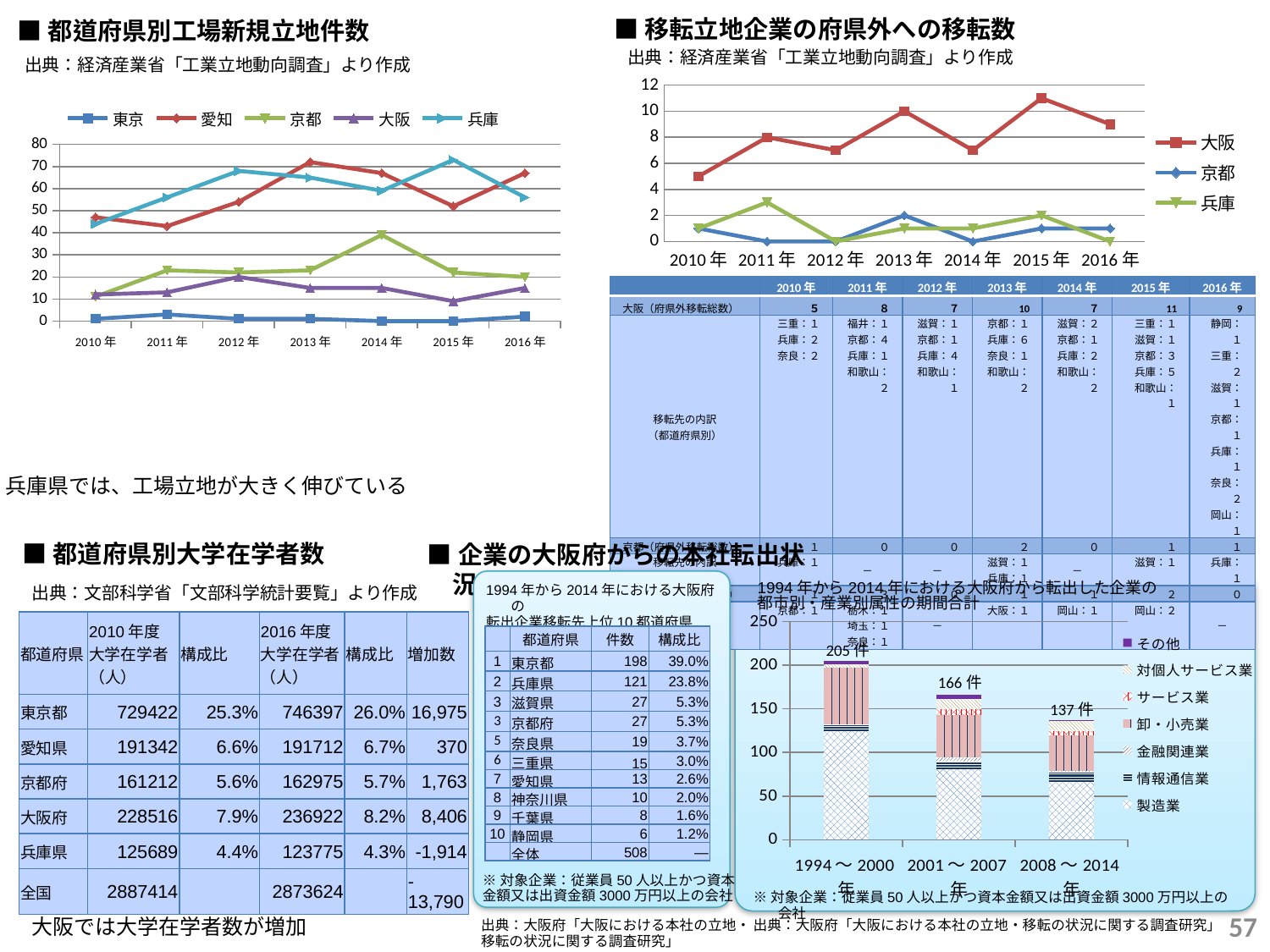

■移転立地企業の府県外への移転数
■都道府県別工場新規立地件数
出典：経済産業省「工業立地動向調査」より作成
出典：経済産業省「工業立地動向調査」より作成

### Chart

| Category | 大阪 | 京都 | 兵庫 |
|---|---|---|---|
| 2010年 | 5.0 | 1.0 | 1.0 |
| 2011年 | 8.0 | 0.0 | 3.0 |
| 2012年 | 7.0 | 0.0 | 0.0 |
| 2013年 | 10.0 | 2.0 | 1.0 |
| 2014年 | 7.0 | 0.0 | 1.0 |
| 2015年 | 11.0 | 1.0 | 2.0 |
| 2016年 | 9.0 | 1.0 | 0.0 |

### Chart

| Category | 東京 | 愛知 | 京都 | 大阪 | 兵庫 |
|---|---|---|---|---|---|
| 2010年 | 1.0 | 47.0 | 11.0 | 12.0 | 44.0 |
| 2011年 | 3.0 | 43.0 | 23.0 | 13.0 | 56.0 |
| 2012年 | 1.0 | 54.0 | 22.0 | 20.0 | 68.0 |
| 2013年 | 1.0 | 72.0 | 23.0 | 15.0 | 65.0 |
| 2014年 | 0.0 | 67.0 | 39.0 | 15.0 | 59.0 |
| 2015年 | 0.0 | 52.0 | 22.0 | 9.0 | 73.0 |
| 2016年 | 2.0 | 67.0 | 20.0 | 15.0 | 56.0 |
（件）
|  | 2010年 | 2011年 | 2012年 | 2013年 | 2014年 | 2015年 | 2016年 |
| --- | --- | --- | --- | --- | --- | --- | --- |
| 大阪（府県外移転総数） | ５ | ８ | ７ | 10 | ７ | 11 | 9 |
| 移転先の内訳 （都道府県別） | 三重：１ 兵庫：２ 奈良：２ | 福井：１ 京都：４ 兵庫：１ 和歌山：２ | 滋賀：１ 京都：１ 兵庫：４ 和歌山：１ | 京都：１ 兵庫：６ 奈良：１ 和歌山：２ | 滋賀：２ 京都：１ 兵庫：２ 和歌山：２ | 三重：１ 滋賀：１ 京都：３ 兵庫：５ 和歌山：１ | 静岡：１ 三重：２ 滋賀：１ 京都：１ 兵庫：１ 奈良：２ 岡山：１ |
| 京都（府県外移転総数） | １ | ０ | ０ | ２ | ０ | １ | １ |
| 移転先の内訳 （都道府県別） | 兵庫：１ | － | － | 滋賀：１ 兵庫：１ | － | 滋賀：１ | 兵庫：１ |
| 兵庫（府県外移転総数） | １ | ３ | ０ | １ | １ | ２ | ０ |
| 移転先の内訳 （都道府県別） | 京都：１ | 栃木：１ 埼玉：１ 奈良：１ | － | 大阪：１ | 岡山：１ | 岡山：２ | － |
兵庫県では、工場立地が大きく伸びている
■企業の大阪府からの本社転出状況
■都道府県別大学在学者数

1994年から2014年における大阪府から転出した企業の
都市別・産業別属性の期間合計
出典：文部科学省「文部科学統計要覧」より作成
1994年から2014年における大阪府の
転出企業移転先上位10都道府県

### Chart

| Category | 製造業 | 情報通信業 | 金融関連業 | 卸・小売業 | サービス業 | 対個人サービス業 | その他 |
|---|---|---|---|---|---|---|---|
| 1994～2000年 | 125.0 | 7.0 | 0.0 | 65.0 | 0.0 | 4.0 | 4.0 |
| 2001～2007年 | 81.0 | 9.0 | 4.0 | 49.0 | 7.0 | 11.0 | 5.0 |
| 2008～2014年 | 66.0 | 12.0 | 1.0 | 41.0 | 5.0 | 11.0 | 1.0 |
| 都道府県 | 2010年度 大学在学者（人） | 構成比 | 2016年度 大学在学者（人） | 構成比 | 増加数 |
| --- | --- | --- | --- | --- | --- |
| 東京都 | 729422 | 25.3% | 746397 | 26.0% | 16,975 |
| 愛知県 | 191342 | 6.6% | 191712 | 6.7% | 370 |
| 京都府 | 161212 | 5.6% | 162975 | 5.7% | 1,763 |
| 大阪府 | 228516 | 7.9% | 236922 | 8.2% | 8,406 |
| 兵庫県 | 125689 | 4.4% | 123775 | 4.3% | -1,914 |
| 全国 | 2887414 |  | 2873624 |  | -13,790 |
|  | 都道府県 | 件数 | 構成比 |
| --- | --- | --- | --- |
| 1 | 東京都 | 198 | 39.0% |
| 2 | 兵庫県 | 121 | 23.8% |
| 3 | 滋賀県 | 27 | 5.3% |
| 3 | 京都府 | 27 | 5.3% |
| 5 | 奈良県 | 19 | 3.7% |
| 6 | 三重県 | 15 | 3.0% |
| 7 | 愛知県 | 13 | 2.6% |
| 8 | 神奈川県 | 10 | 2.0% |
| 9 | 千葉県 | 8 | 1.6% |
| 10 | 静岡県 | 6 | 1.2% |
|  | 全体 | 508 | ― |
205件
166件
137件
※対象企業：従業員50人以上かつ資本
金額又は出資金額3000万円以上の会社
※対象企業：従業員50人以上かつ資本金額又は出資金額3000万円以上の会社
57
大阪では大学在学者数が増加
出典：大阪府「大阪における本社の立地・
移転の状況に関する調査研究」
出典：大阪府「大阪における本社の立地・移転の状況に関する調査研究」